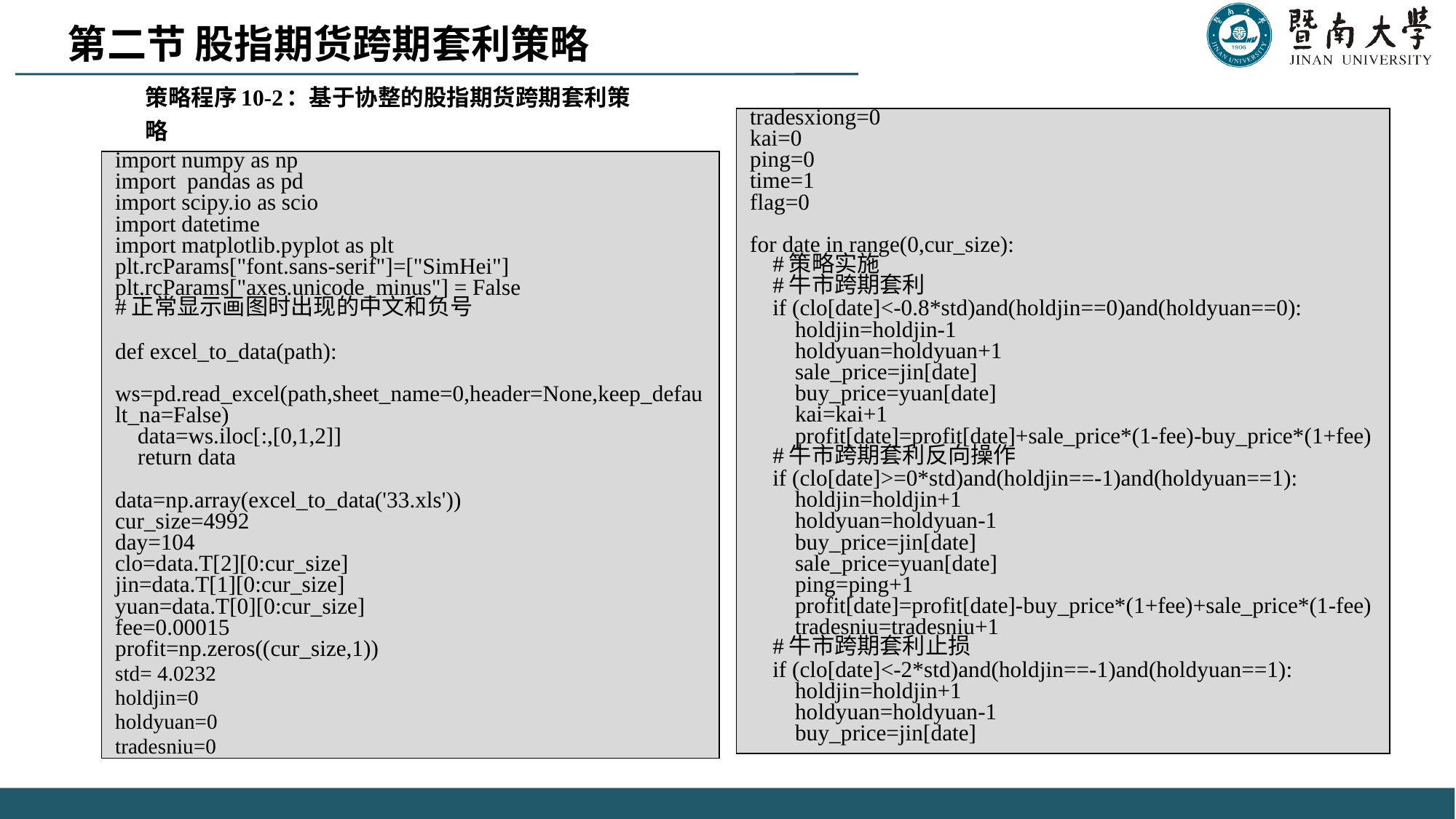

第二节 股指期货跨期套利策略
策略程序10-2：基于协整的股指期货跨期套利策略

| tradesxiong=0 kai=0 ping=0 time=1 flag=0   for date in range(0,cur\_size): #策略实施 #牛市跨期套利 if (clo[date]<-0.8\*std)and(holdjin==0)and(holdyuan==0): holdjin=holdjin-1 holdyuan=holdyuan+1 sale\_price=jin[date] buy\_price=yuan[date] kai=kai+1 profit[date]=profit[date]+sale\_price\*(1-fee)-buy\_price\*(1+fee) #牛市跨期套利反向操作 if (clo[date]>=0\*std)and(holdjin==-1)and(holdyuan==1): holdjin=holdjin+1 holdyuan=holdyuan-1 buy\_price=jin[date] sale\_price=yuan[date] ping=ping+1 profit[date]=profit[date]-buy\_price\*(1+fee)+sale\_price\*(1-fee) tradesniu=tradesniu+1 #牛市跨期套利止损 if (clo[date]<-2\*std)and(holdjin==-1)and(holdyuan==1): holdjin=holdjin+1 holdyuan=holdyuan-1 buy\_price=jin[date] |
| --- |
| import numpy as np import pandas as pd import scipy.io as scio import datetime import matplotlib.pyplot as plt plt.rcParams["font.sans-serif"]=["SimHei"] plt.rcParams["axes.unicode\_minus"] = False #正常显示画图时出现的中文和负号   def excel\_to\_data(path): ws=pd.read\_excel(path,sheet\_name=0,header=None,keep\_default\_na=False) data=ws.iloc[:,[0,1,2]] return data   data=np.array(excel\_to\_data('33.xls')) cur\_size=4992 day=104 clo=data.T[2][0:cur\_size] jin=data.T[1][0:cur\_size] yuan=data.T[0][0:cur\_size] fee=0.00015 profit=np.zeros((cur\_size,1)) std= 4.0232 holdjin=0 holdyuan=0 tradesniu=0 |
| --- |